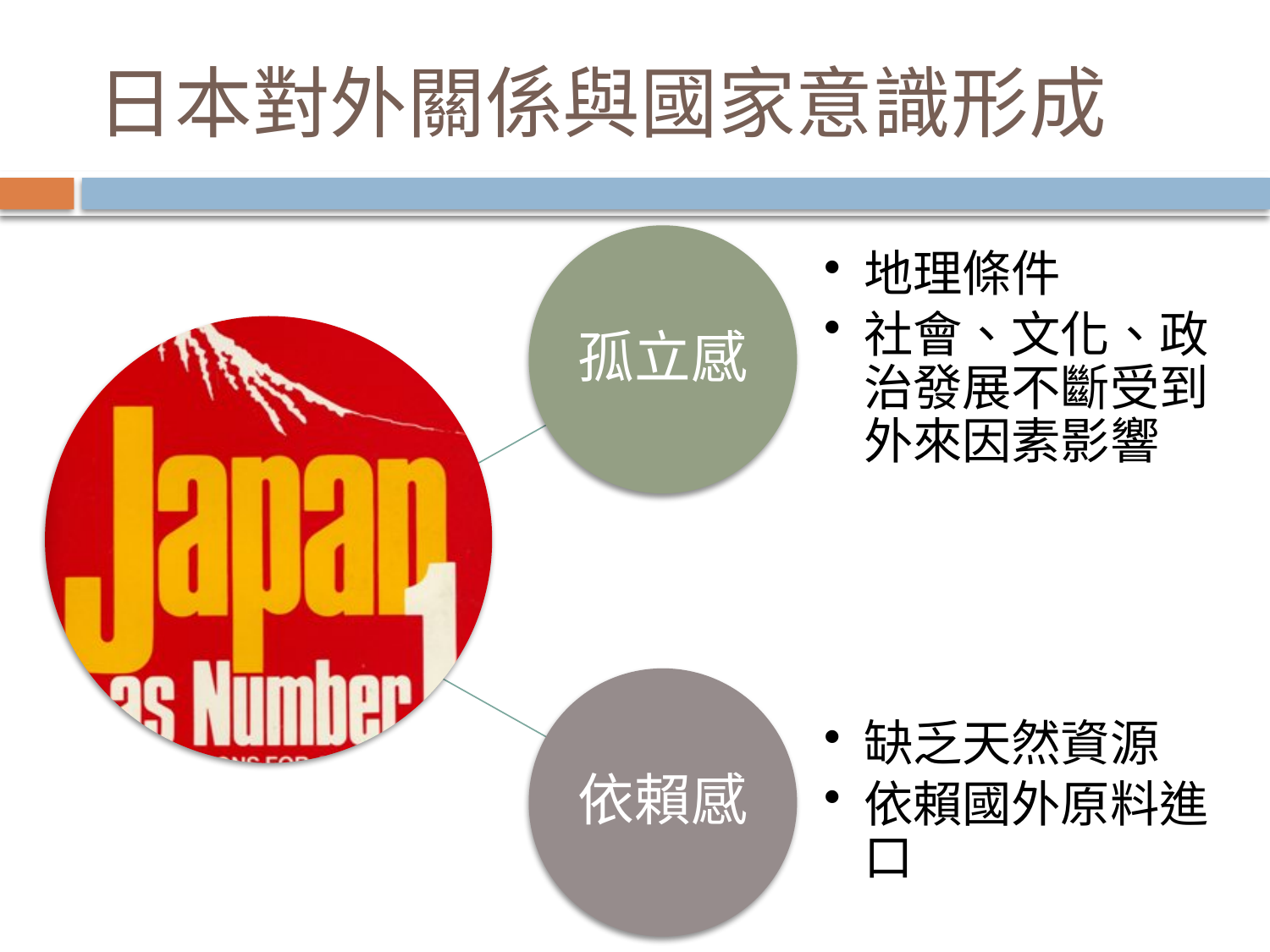

# 日本對外關係與國家意識形成
孤立感
地理條件
社會、文化、政治發展不斷受到外來因素影響
依賴感
缺乏天然資源
依賴國外原料進口